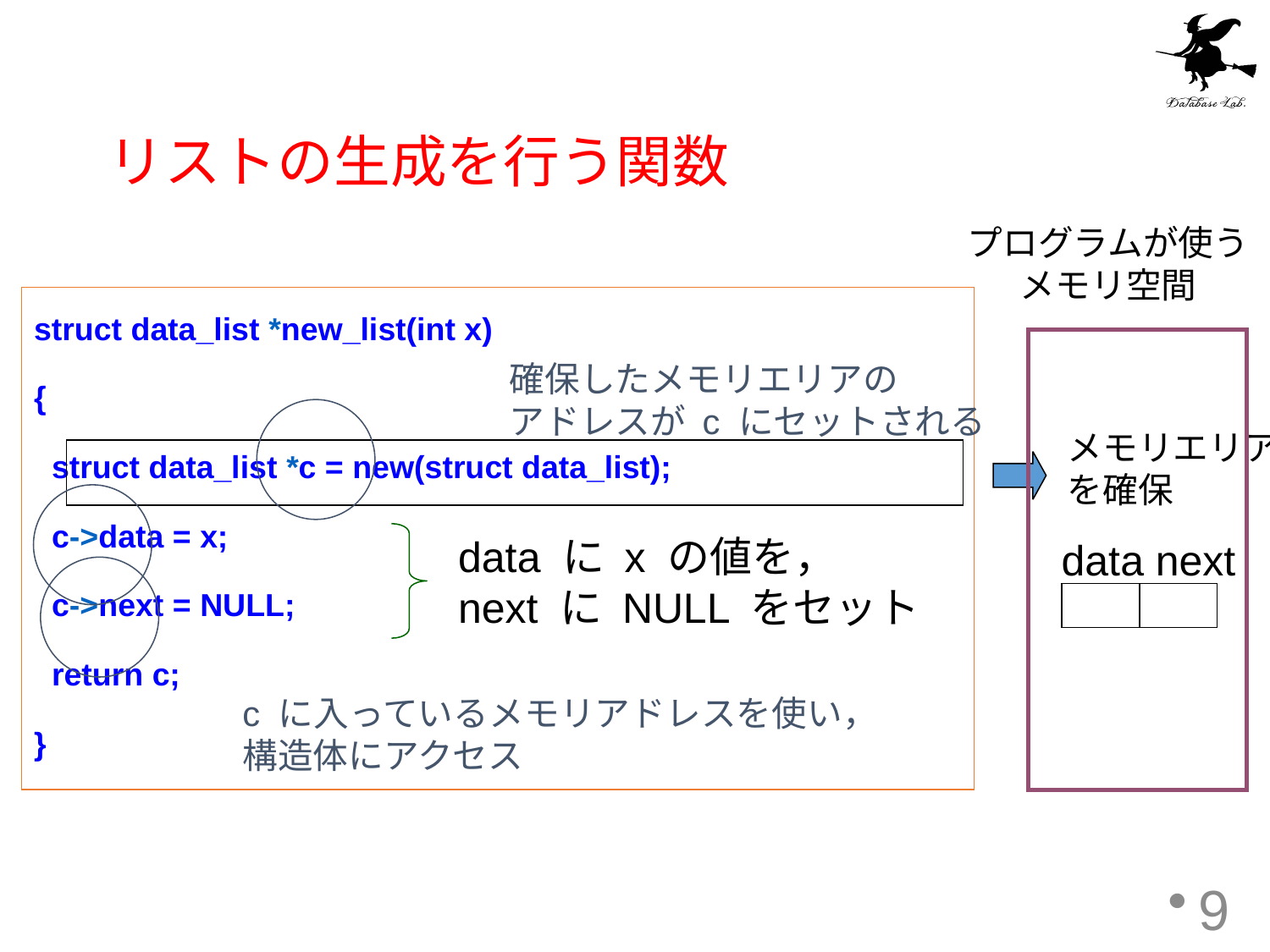

# リストの生成を行う関数
プログラムが使う
メモリ空間
struct data_list *new_list(int x)
{
  struct data_list *c = new(struct data_list);
  c->data = x;
  c->next = NULL;
  return c;
}

確保したメモリエリアの
アドレスが c にセットされる

メモリエリア
を確保

data に x の値を，
next に NULL をセット
data next

c に入っているメモリアドレスを使い，
構造体にアクセス
9